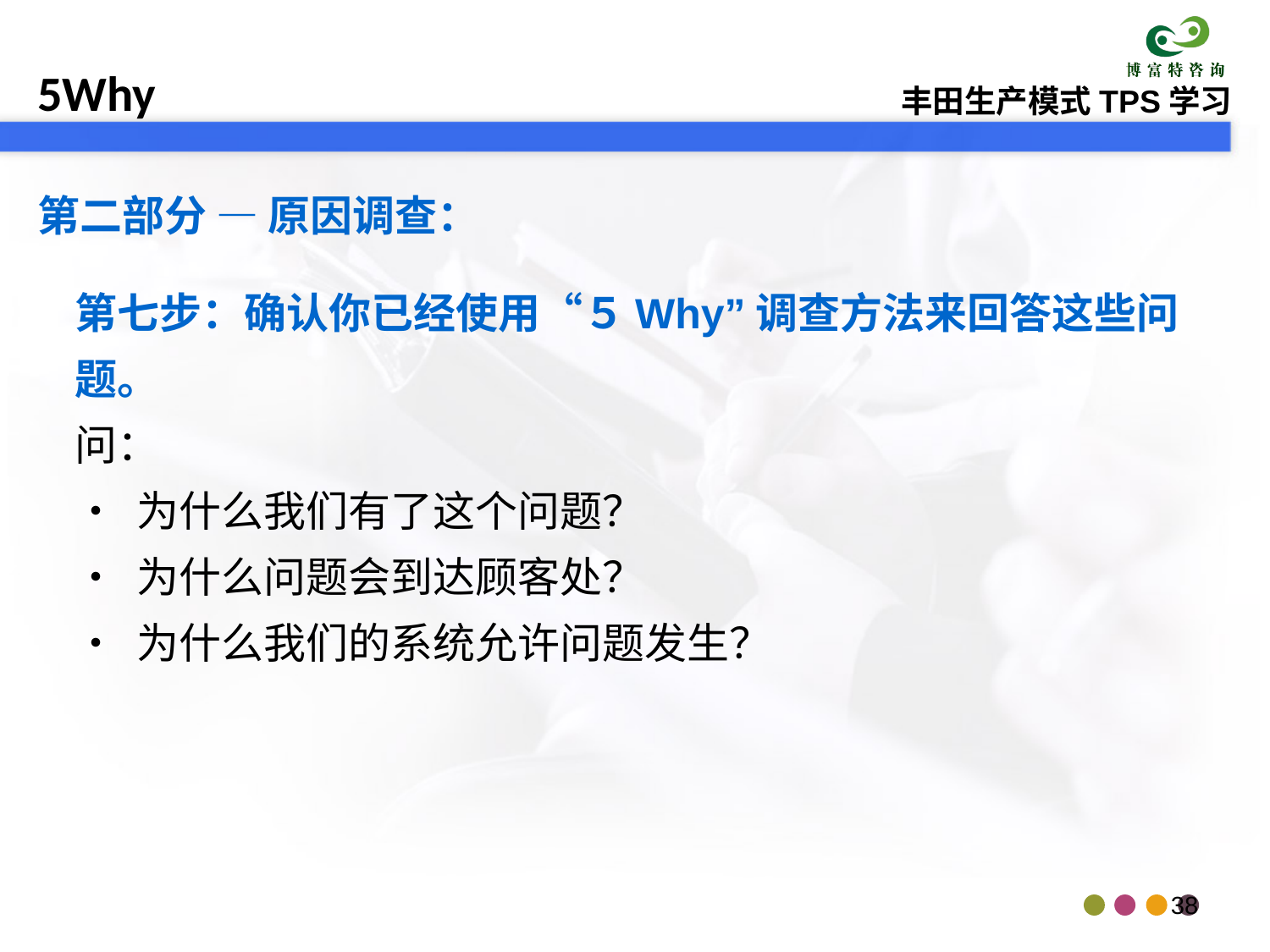

第二部分 — 原因调查：
第七步：确认你已经使用“５Why”调查方法来回答这些问题。
问：
• 为什么我们有了这个问题？
• 为什么问题会到达顾客处？
• 为什么我们的系统允许问题发生？